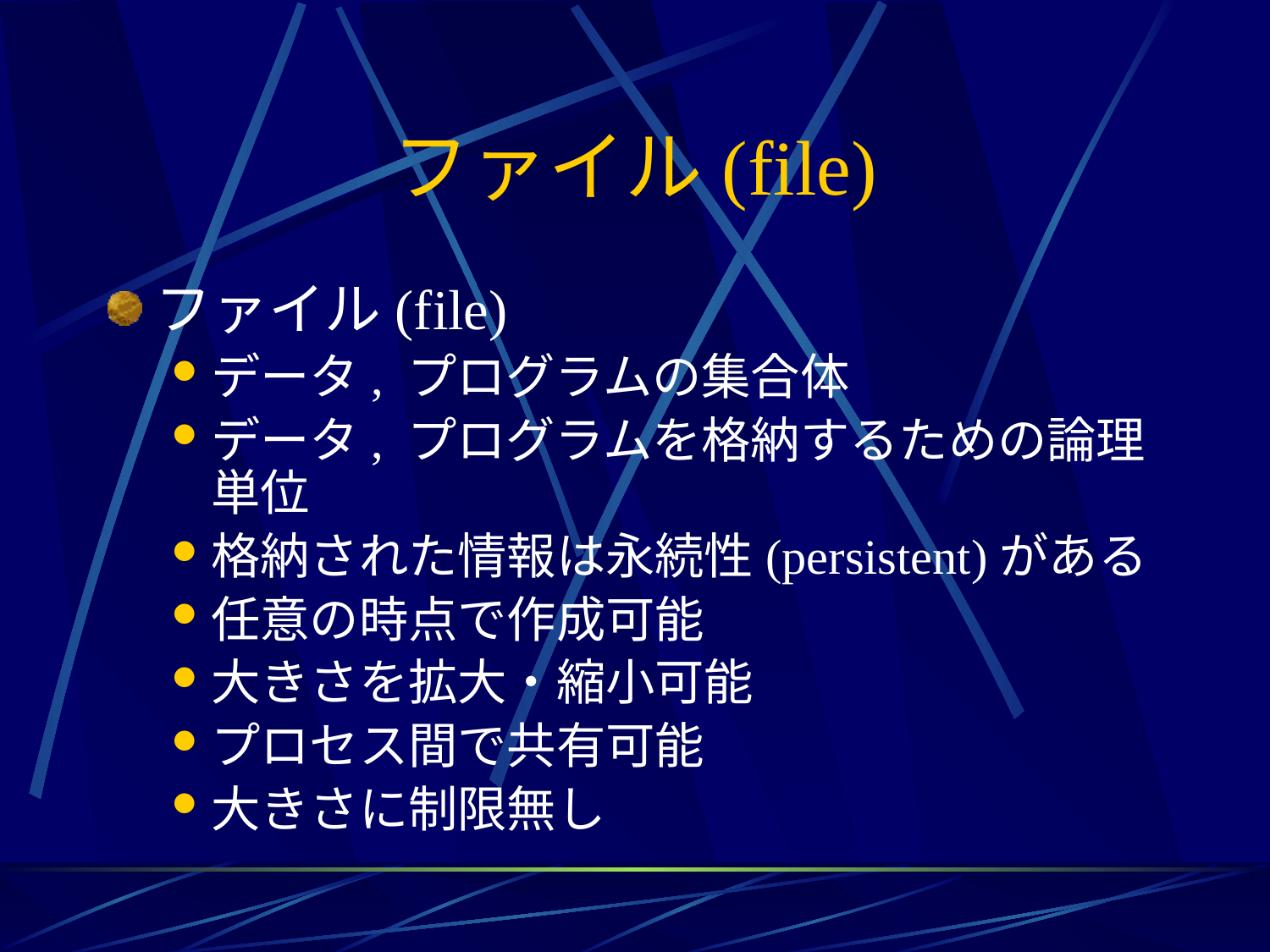

# ファイル(file)
ファイル(file)
データ, プログラムの集合体
データ, プログラムを格納するための論理単位
格納された情報は永続性(persistent)がある
任意の時点で作成可能
大きさを拡大・縮小可能
プロセス間で共有可能
大きさに制限無し